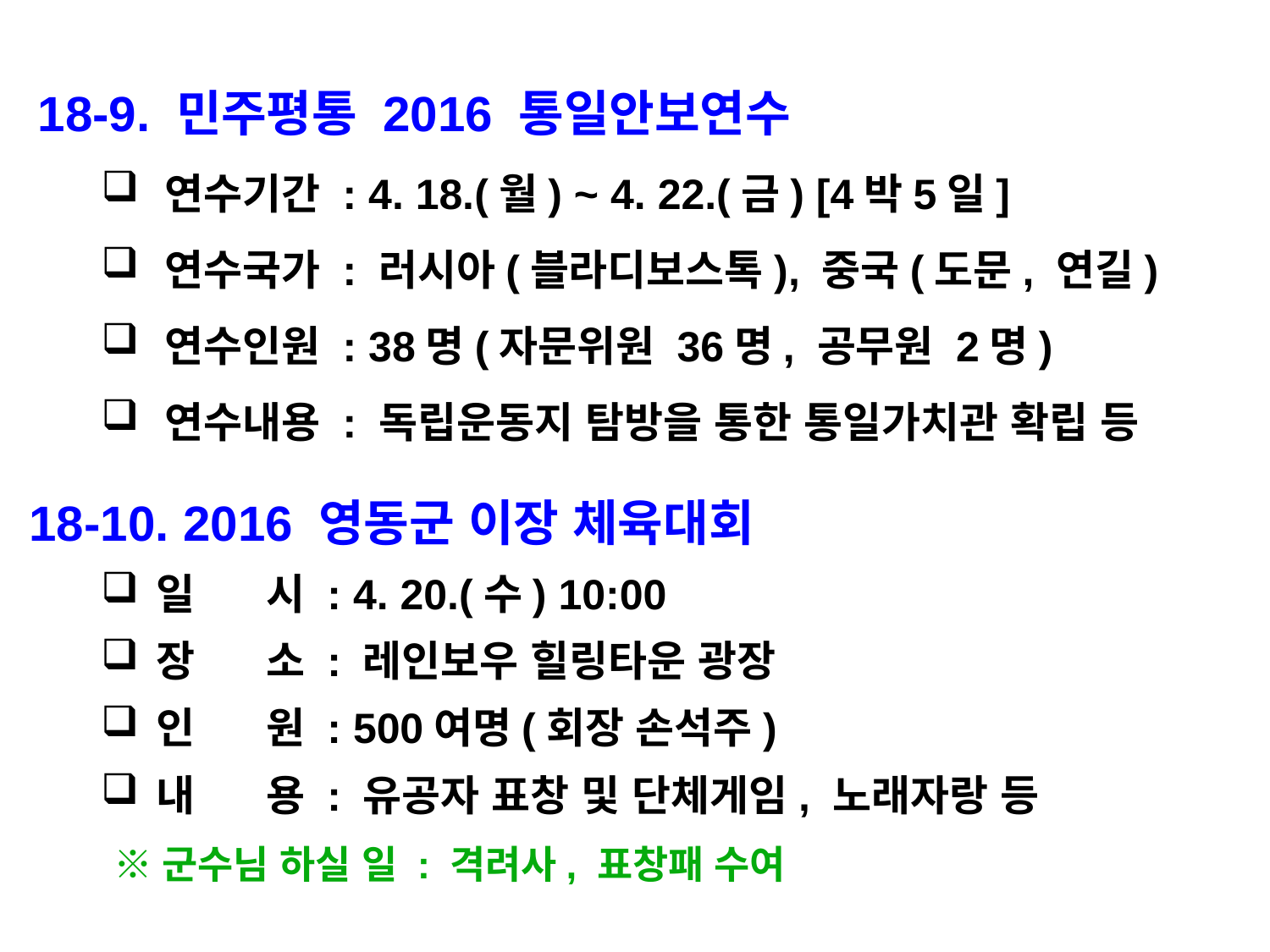

18-9. 민주평통 2016 통일안보연수
연수기간 : 4. 18.(월) ~ 4. 22.(금) [4박5일]
연수국가 : 러시아(블라디보스톡), 중국(도문, 연길)
연수인원 : 38명(자문위원 36명, 공무원 2명)
연수내용 : 독립운동지 탐방을 통한 통일가치관 확립 등
18-10. 2016 영동군 이장 체육대회
일      시 : 4. 20.(수) 10:00
장      소 : 레인보우 힐링타운 광장
인      원 : 500여명(회장 손석주)
내      용 : 유공자 표창 및 단체게임, 노래자랑 등
  ※군수님 하실 일 : 격려사, 표창패 수여